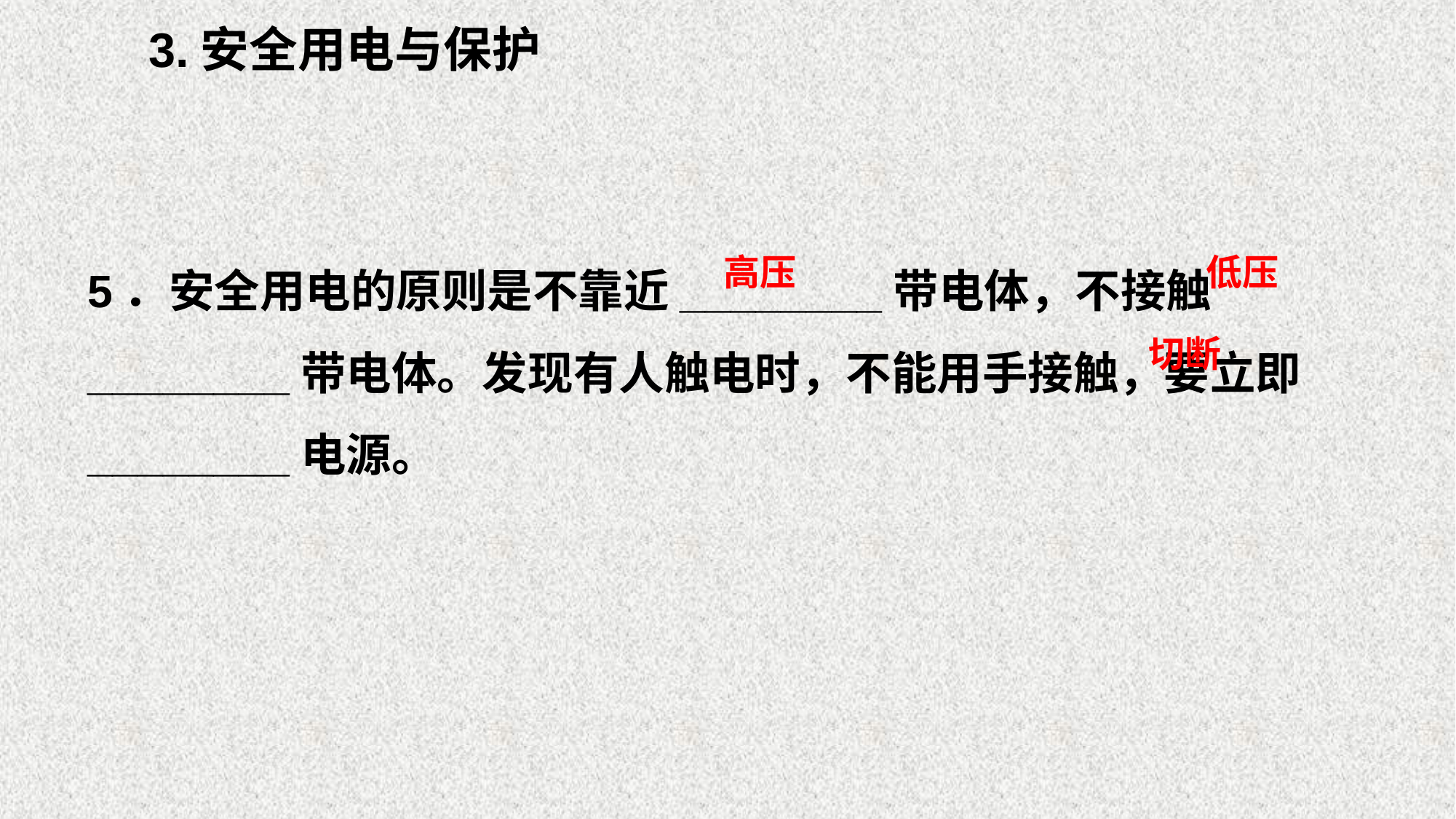

3.安全用电与保护
5．安全用电的原则是不靠近________带电体，不接触________带电体。发现有人触电时，不能用手接触，要立即________电源。
高压
低压
切断